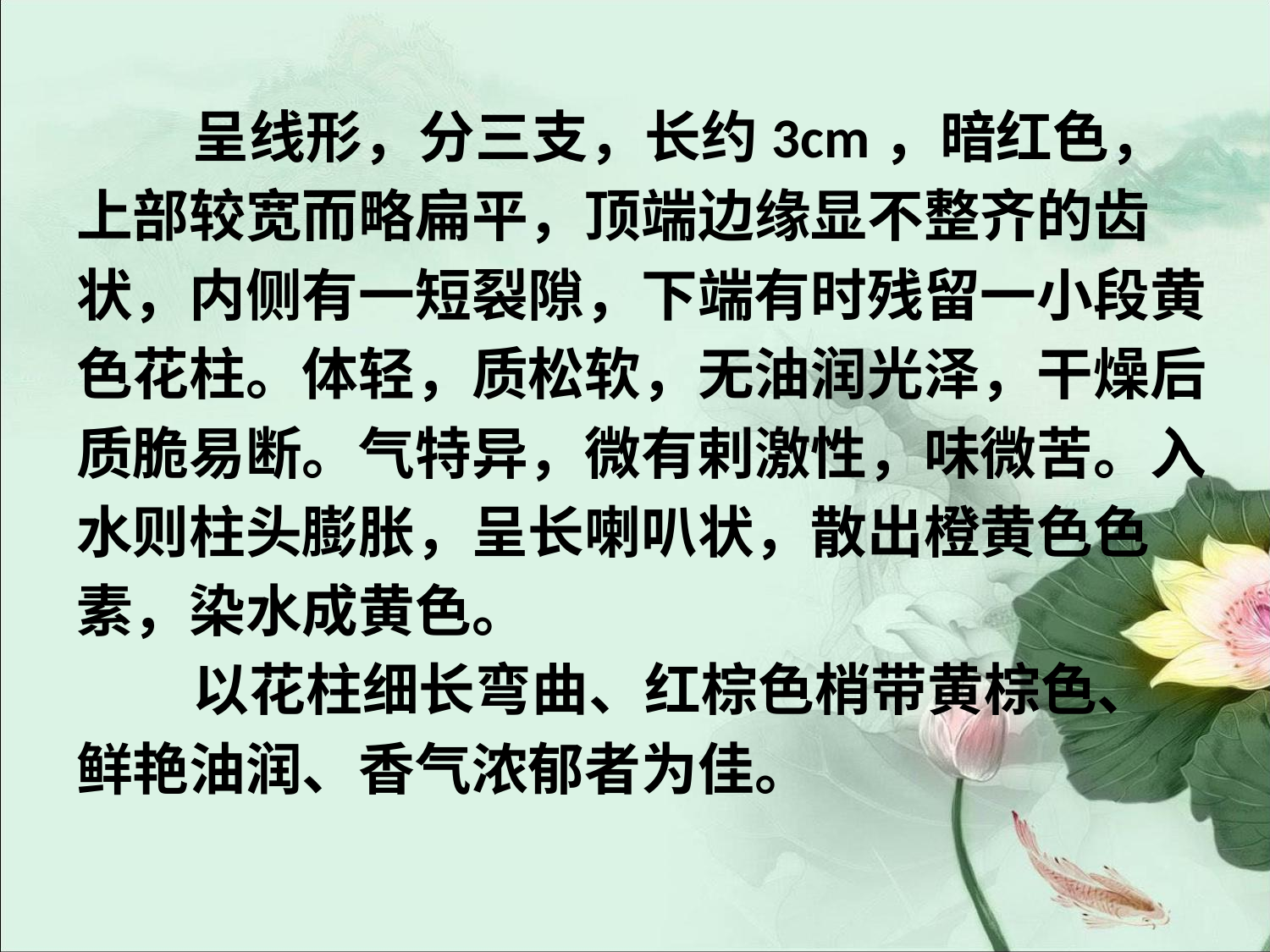

#
        呈线形，分三支，长约3cm，暗红色，
上部较宽而略扁平，顶端边缘显不整齐的齿
状，内侧有一短裂隙，下端有时残留一小段黄
色花柱。体轻，质松软，无油润光泽，干燥后
质脆易断。气特异，微有剌激性，味微苦。入
水则柱头膨胀，呈长喇叭状，散出橙黄色色
素，染水成黄色。
        以花柱细长弯曲、红棕色梢带黄棕色、
鲜艳油润、香气浓郁者为佳。